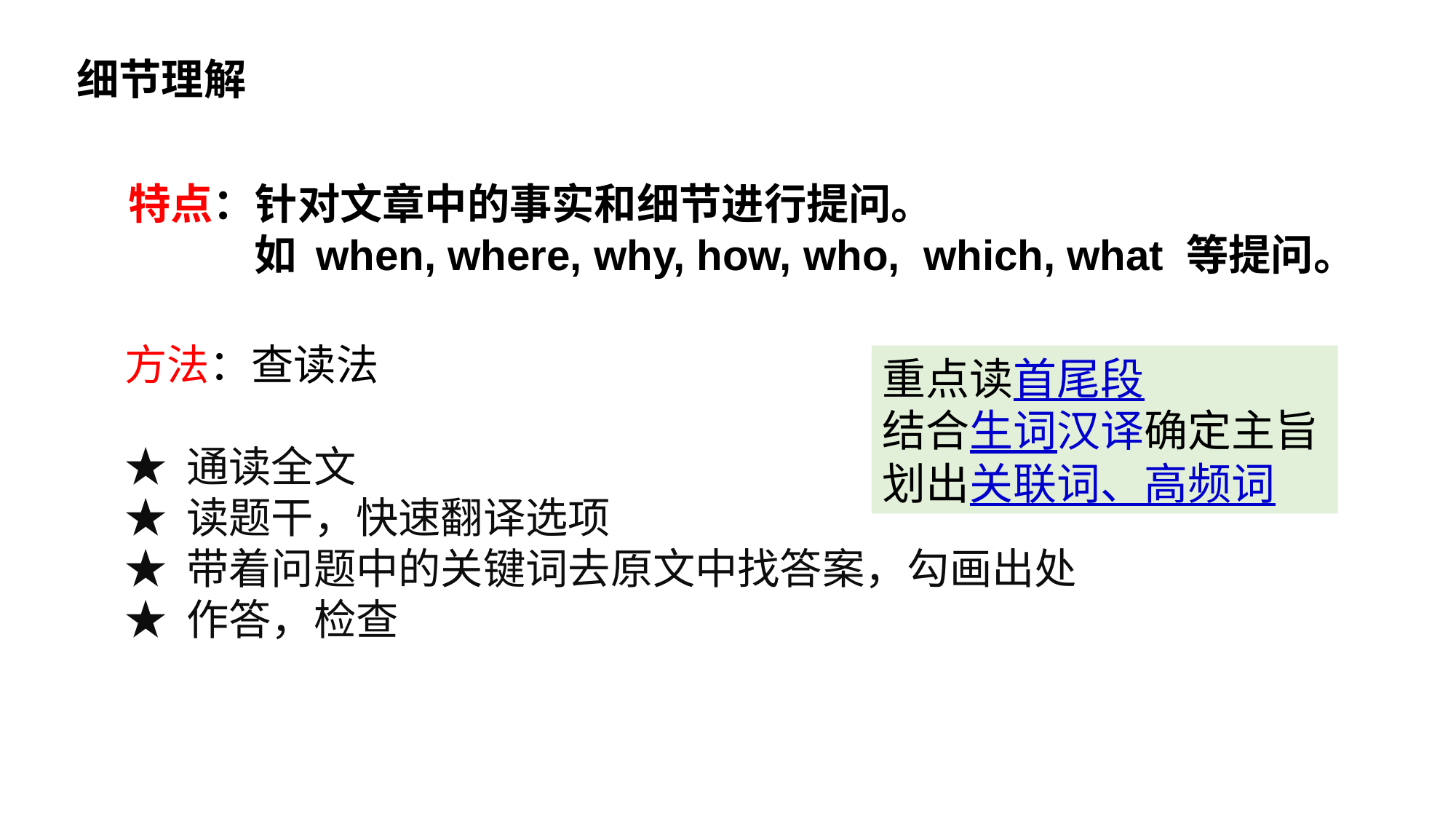

细节理解
特点：针对文章中的事实和细节进行提问。
            如 when, where, why, how, who,  which, what 等提问。
方法：查读法

★ 通读全文
★ 读题干，快速翻译选项
★ 带着问题中的关键词去原文中找答案，勾画出处
★ 作答，检查

重点读首尾段
结合生词汉译确定主旨
划出关联词、高频词